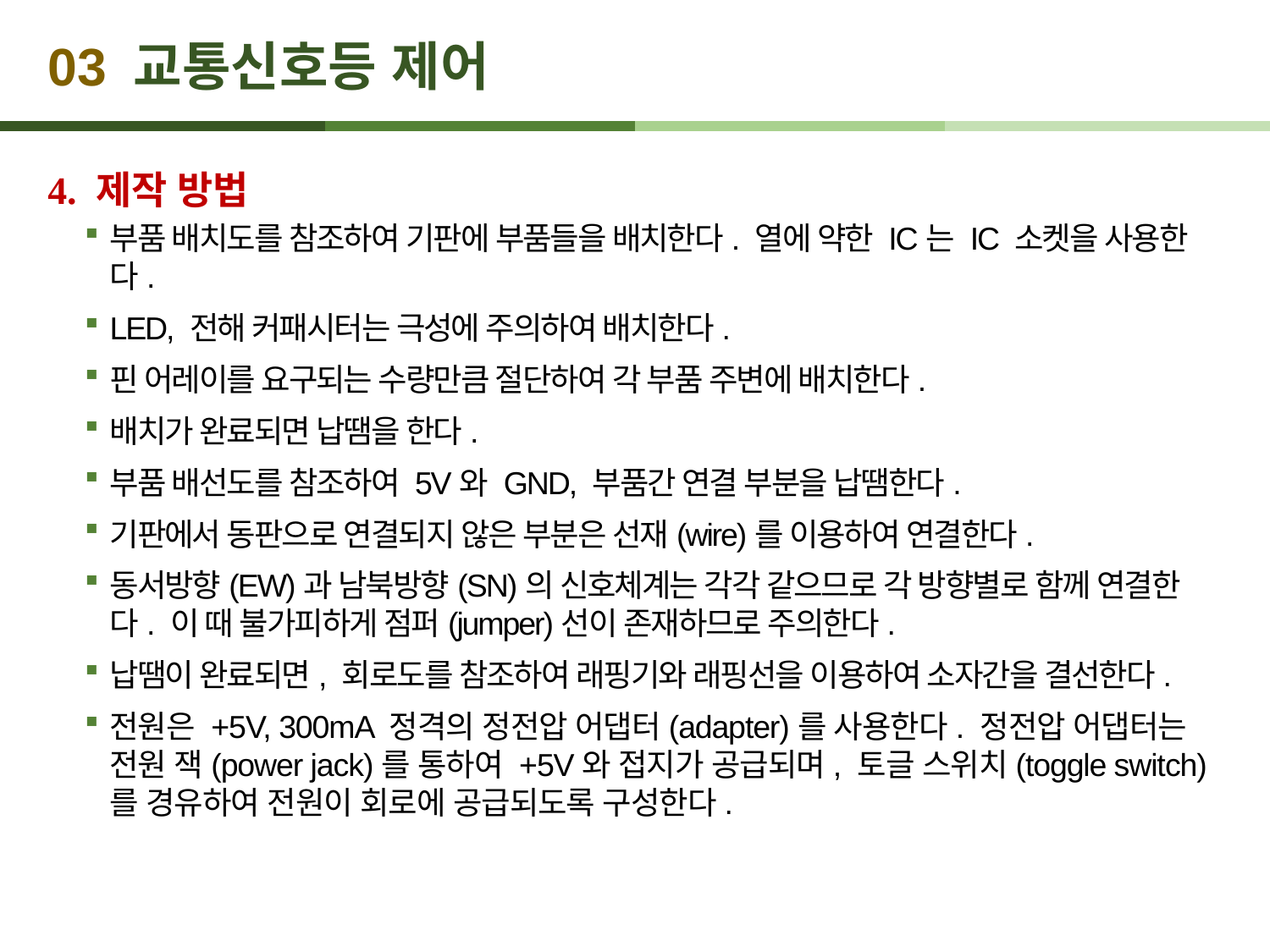

# 03 교통신호등 제어
4. 제작 방법
부품 배치도를 참조하여 기판에 부품들을 배치한다. 열에 약한 IC는 IC 소켓을 사용한다.
LED, 전해 커패시터는 극성에 주의하여 배치한다.
핀 어레이를 요구되는 수량만큼 절단하여 각 부품 주변에 배치한다.
배치가 완료되면 납땜을 한다.
부품 배선도를 참조하여 5V와 GND, 부품간 연결 부분을 납땜한다.
기판에서 동판으로 연결되지 않은 부분은 선재(wire)를 이용하여 연결한다.
동서방향(EW)과 남북방향(SN)의 신호체계는 각각 같으므로 각 방향별로 함께 연결한다. 이 때 불가피하게 점퍼(jumper)선이 존재하므로 주의한다.
납땜이 완료되면, 회로도를 참조하여 래핑기와 래핑선을 이용하여 소자간을 결선한다.
전원은 +5V, 300mA 정격의 정전압 어댑터(adapter)를 사용한다. 정전압 어댑터는 전원 잭(power jack)를 통하여 +5V와 접지가 공급되며, 토글 스위치(toggle switch)를 경유하여 전원이 회로에 공급되도록 구성한다.